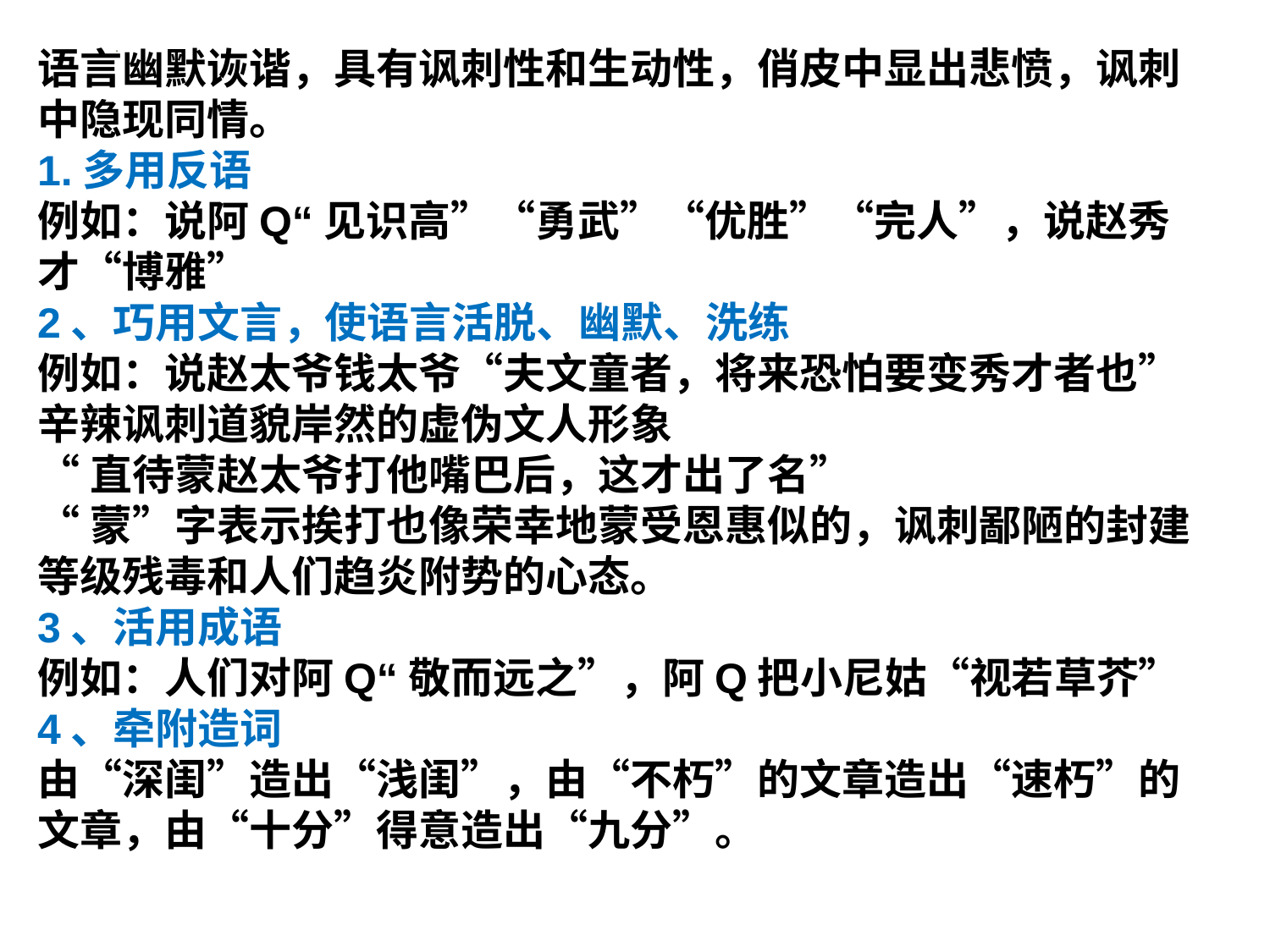

语言幽默诙谐，具有讽刺性和生动性，俏皮中显出悲愤，讽刺中隐现同情。
1.多用反语
例如：说阿Q“见识高”“勇武”“优胜”“完人”，说赵秀才“博雅”
2、巧用文言，使语言活脱、幽默、洗练
例如：说赵太爷钱太爷“夫文童者，将来恐怕要变秀才者也”
辛辣讽刺道貌岸然的虚伪文人形象
“直待蒙赵太爷打他嘴巴后，这才出了名”
“蒙”字表示挨打也像荣幸地蒙受恩惠似的，讽刺鄙陋的封建等级残毒和人们趋炎附势的心态。
3、活用成语
例如：人们对阿Q“敬而远之”，阿Q把小尼姑“视若草芥”
4、牵附造词
由“深闺”造出“浅闺”，由“不朽”的文章造出“速朽”的文章，由“十分”得意造出“九分”。